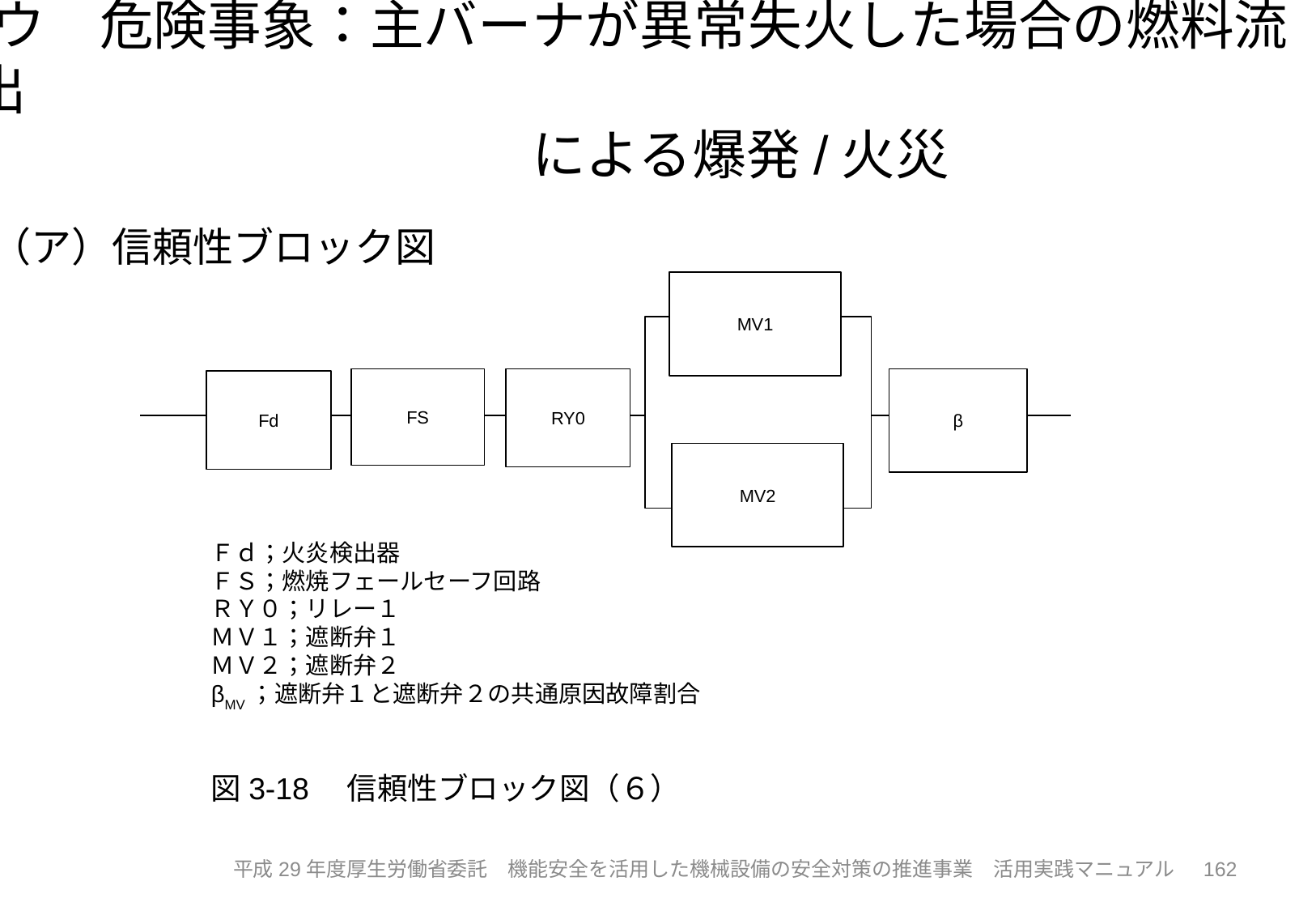

ウ　危険事象：主バーナが異常失火した場合の燃料流出
　　　　　　　　　　による爆発/火災

（ア）信頼性ブロック図

MV1

β
RY0
FS
Fd
MV2
Ｆｄ；火炎検出器
ＦＳ；燃焼フェールセーフ回路
ＲＹ０；リレー１
ＭＶ１；遮断弁１
ＭＶ２；遮断弁２
βMV；遮断弁１と遮断弁２の共通原因故障割合

図3-18　信頼性ブロック図（６）
162
平成29年度厚生労働省委託　機能安全を活用した機械設備の安全対策の推進事業　活用実践マニュアル